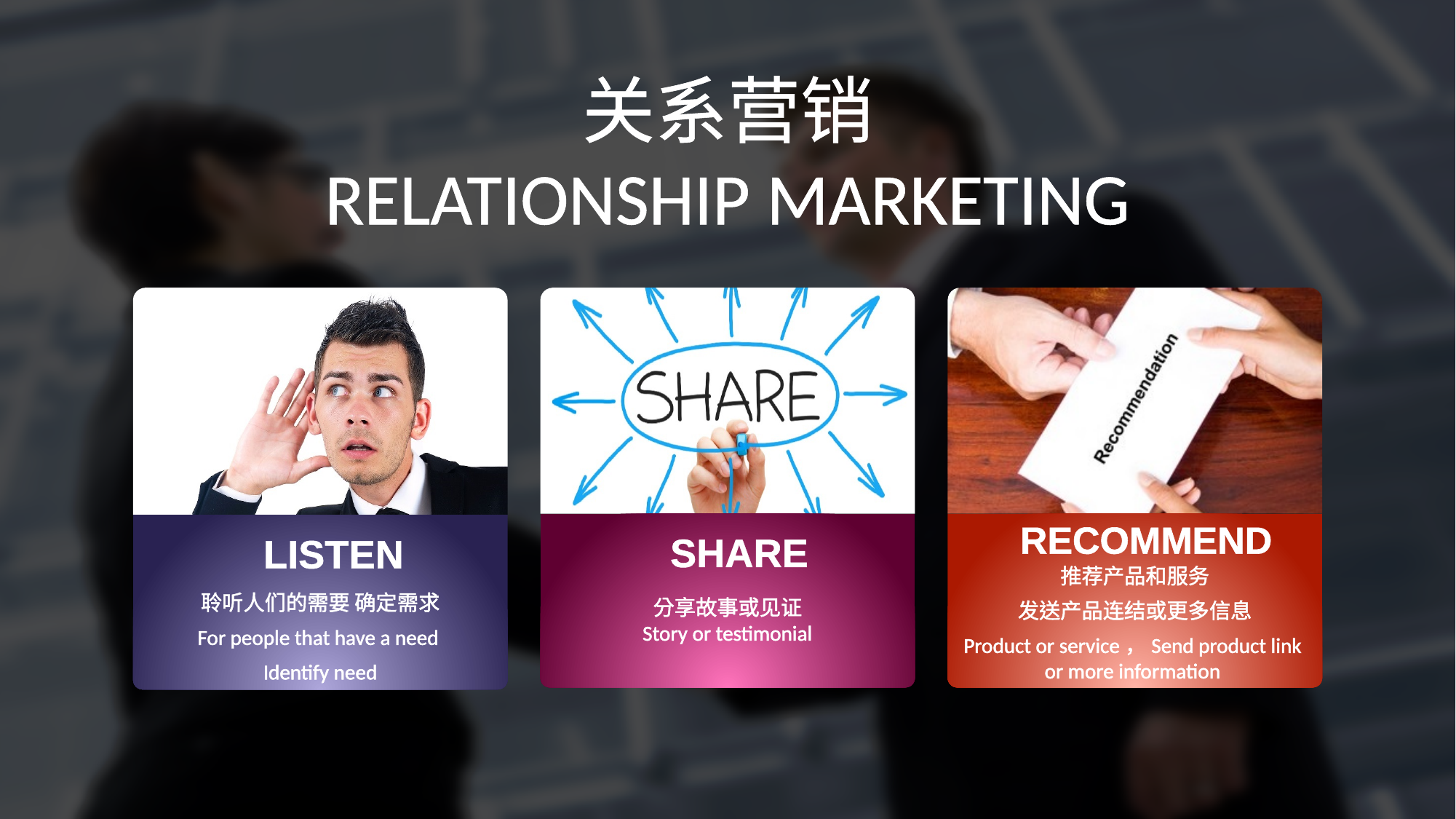

关系营销
Relationship Marketing

Listen
聆听人们的需要 确定需求
For people that have a need
Identify need

Share
分享故事或见证
Story or testimonial

Recommend

推荐产品和服务
发送产品连结或更多信息
Product or service，Send product link
or more information